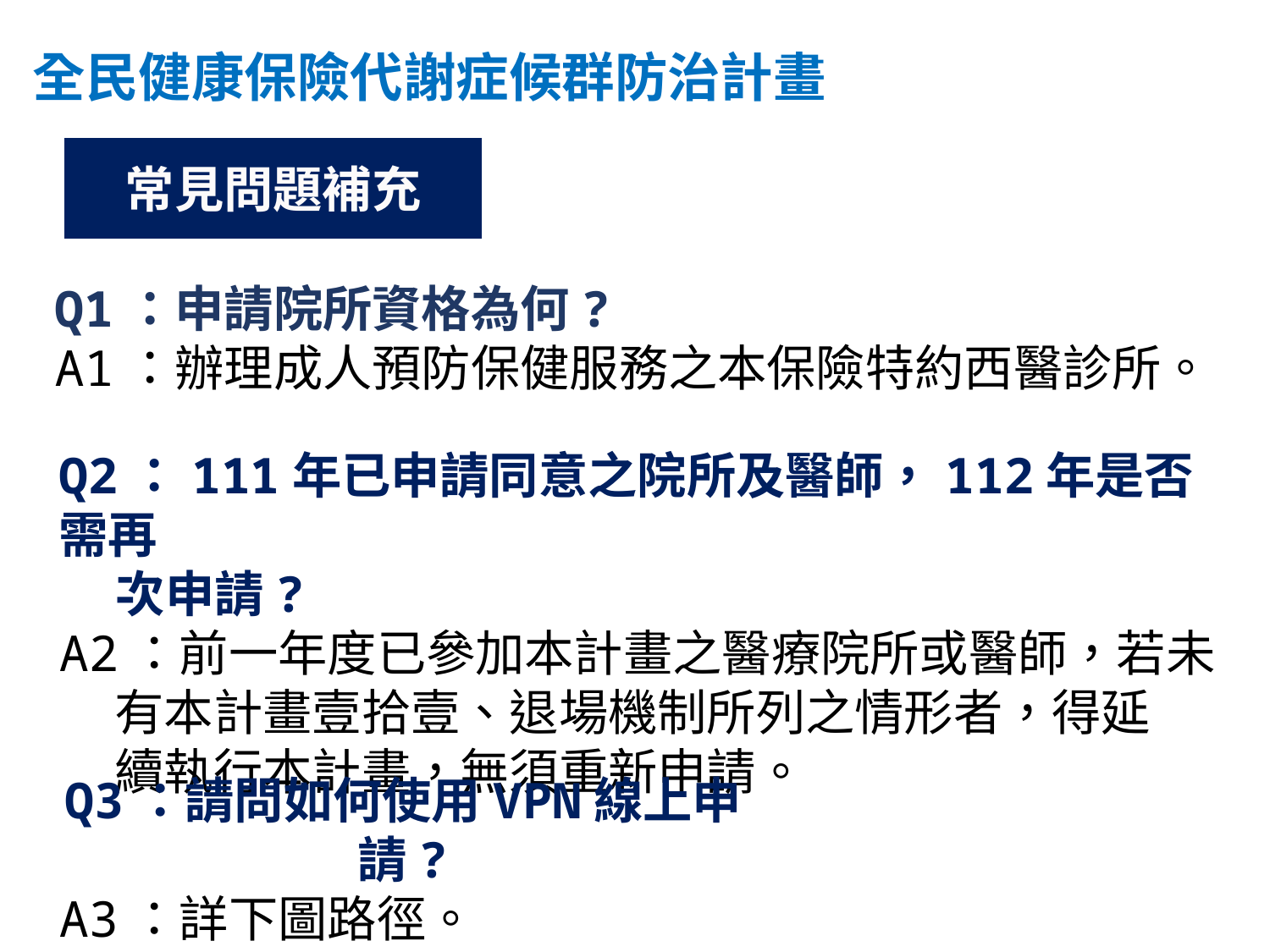

全民健康保險代謝症候群防治計畫
常見問題補充
Q1：申請院所資格為何?
A1：辦理成人預防保健服務之本保險特約西醫診所。
Q2：111年已申請同意之院所及醫師，112年是否需再
    次申請?
A2：前一年度已參加本計畫之醫療院所或醫師，若未
    有本計畫壹拾壹、退場機制所列之情形者，得延
    續執行本計畫，無須重新申請。
Q3：請問如何使用VPN線上申請?
A3：詳下圖路徑。